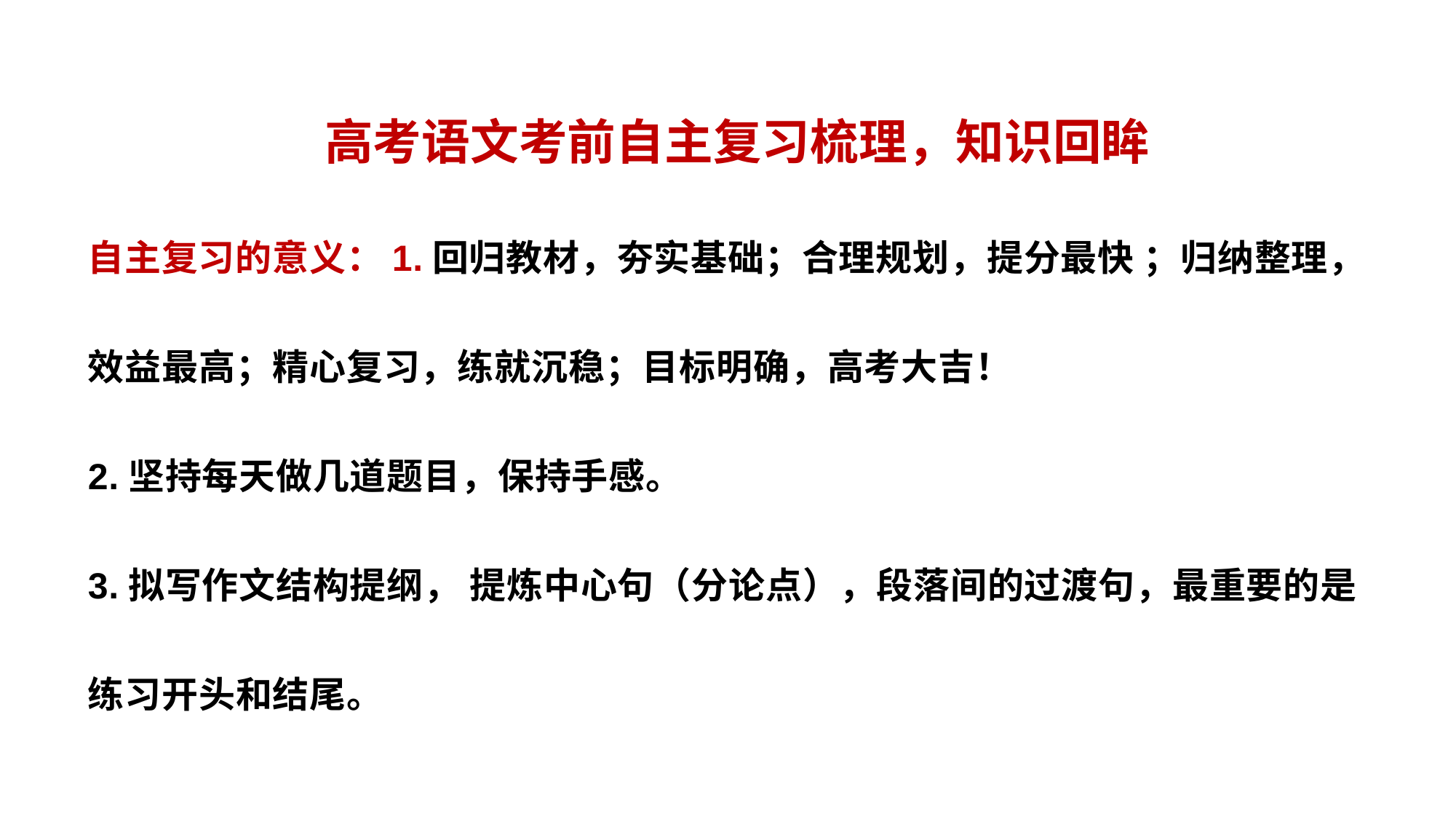

高考语文考前自主复习梳理，知识回眸
自主复习的意义：1.回归教材，夯实基础；合理规划，提分最快 ；归纳整理，效益最高；精心复习，练就沉稳；目标明确，高考大吉！
2.坚持每天做几道题目，保持手感。
3.拟写作文结构提纲， 提炼中心句（分论点），段落间的过渡句，最重要的是练习开头和结尾。